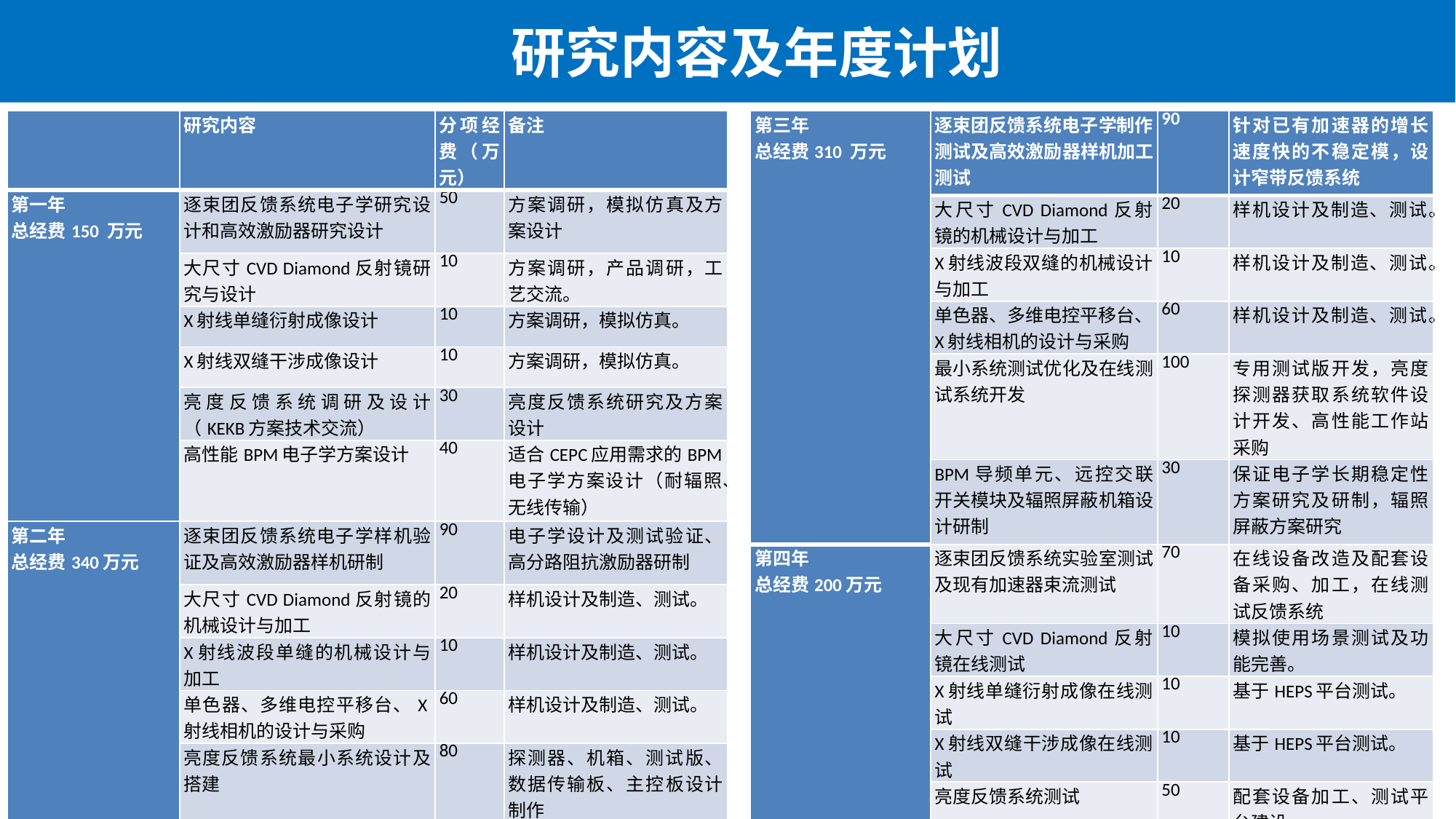

# 研究内容及年度计划
|  | 研究内容 | 分项经费（万元） | 备注 |
| --- | --- | --- | --- |
| 第一年 总经费150 万元 | 逐束团反馈系统电子学研究设计和高效激励器研究设计 | 50 | 方案调研，模拟仿真及方案设计 |
|  | 大尺寸CVD Diamond反射镜研究与设计 | 10 | 方案调研，产品调研，工艺交流。 |
|  | X射线单缝衍射成像设计 | 10 | 方案调研，模拟仿真。 |
|  | X射线双缝干涉成像设计 | 10 | 方案调研，模拟仿真。 |
|  | 亮度反馈系统调研及设计（KEKB方案技术交流） | 30 | 亮度反馈系统研究及方案设计 |
|  | 高性能BPM电子学方案设计 | 40 | 适合CEPC应用需求的BPM电子学方案设计（耐辐照、无线传输） |
| 第二年 总经费340万元 | 逐束团反馈系统电子学样机验证及高效激励器样机研制 | 90 | 电子学设计及测试验证、高分路阻抗激励器研制 |
|  | 大尺寸CVD Diamond反射镜的机械设计与加工 | 20 | 样机设计及制造、测试。 |
|  | X射线波段单缝的机械设计与加工 | 10 | 样机设计及制造、测试。 |
|  | 单色器、多维电控平移台、X射线相机的设计与采购 | 60 | 样机设计及制造、测试。 |
|  | 亮度反馈系统最小系统设计及搭建 | 80 | 探测器、机箱、测试版、数据传输板、主控板设计制作 |
|  | 高性能BPM电子学制作及特殊实验条件测试 | 80 | 强电磁干扰测试，温度稳定性和长期稳定性实验 |
| 第三年 总经费310 万元 | 逐束团反馈系统电子学制作测试及高效激励器样机加工测试 | 90 | 针对已有加速器的增长速度快的不稳定模，设计窄带反馈系统 |
| --- | --- | --- | --- |
|  | 大尺寸CVD Diamond反射镜的机械设计与加工 | 20 | 样机设计及制造、测试。 |
|  | X射线波段双缝的机械设计与加工 | 10 | 样机设计及制造、测试。 |
|  | 单色器、多维电控平移台、X射线相机的设计与采购 | 60 | 样机设计及制造、测试。 |
|  | 最小系统测试优化及在线测试系统开发 | 100 | 专用测试版开发，亮度探测器获取系统软件设计开发、高性能工作站采购 |
|  | BPM导频单元、远控交联开关模块及辐照屏蔽机箱设计研制 | 30 | 保证电子学长期稳定性方案研究及研制，辐照屏蔽方案研究 |
| 第四年 总经费200万元 | 逐束团反馈系统实验室测试及现有加速器束流测试 | 70 | 在线设备改造及配套设备采购、加工，在线测试反馈系统 |
|  | 大尺寸CVD Diamond反射镜在线测试 | 10 | 模拟使用场景测试及功能完善。 |
|  | X射线单缝衍射成像在线测试 | 10 | 基于HEPS平台测试。 |
|  | X射线双缝干涉成像在线测试 | 10 | 基于HEPS平台测试。 |
|  | 亮度反馈系统测试 | 50 | 配套设备加工、测试平台建设 |
|  | 高性能BPM电子学测试 | 50 | 长期稳定性测试及辐照环境稳定性研究、数据传输测试等 |